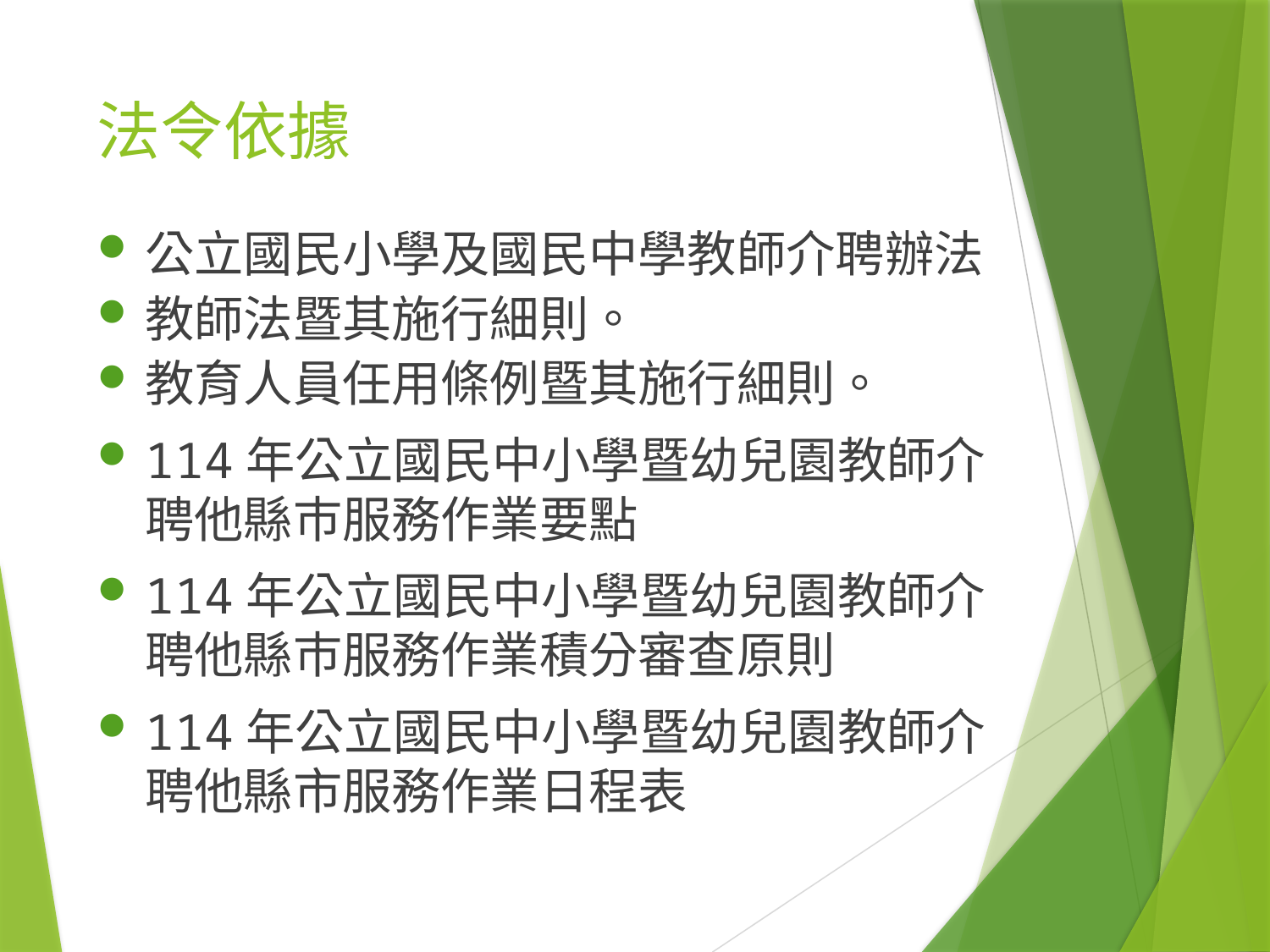

# 法令依據
公立國民小學及國民中學教師介聘辦法
教師法暨其施行細則。
教育人員任用條例暨其施行細則。
114年公立國民中小學暨幼兒園教師介聘他縣巿服務作業要點
114年公立國民中小學暨幼兒園教師介聘他縣巿服務作業積分審查原則
114年公立國民中小學暨幼兒園教師介聘他縣市服務作業日程表